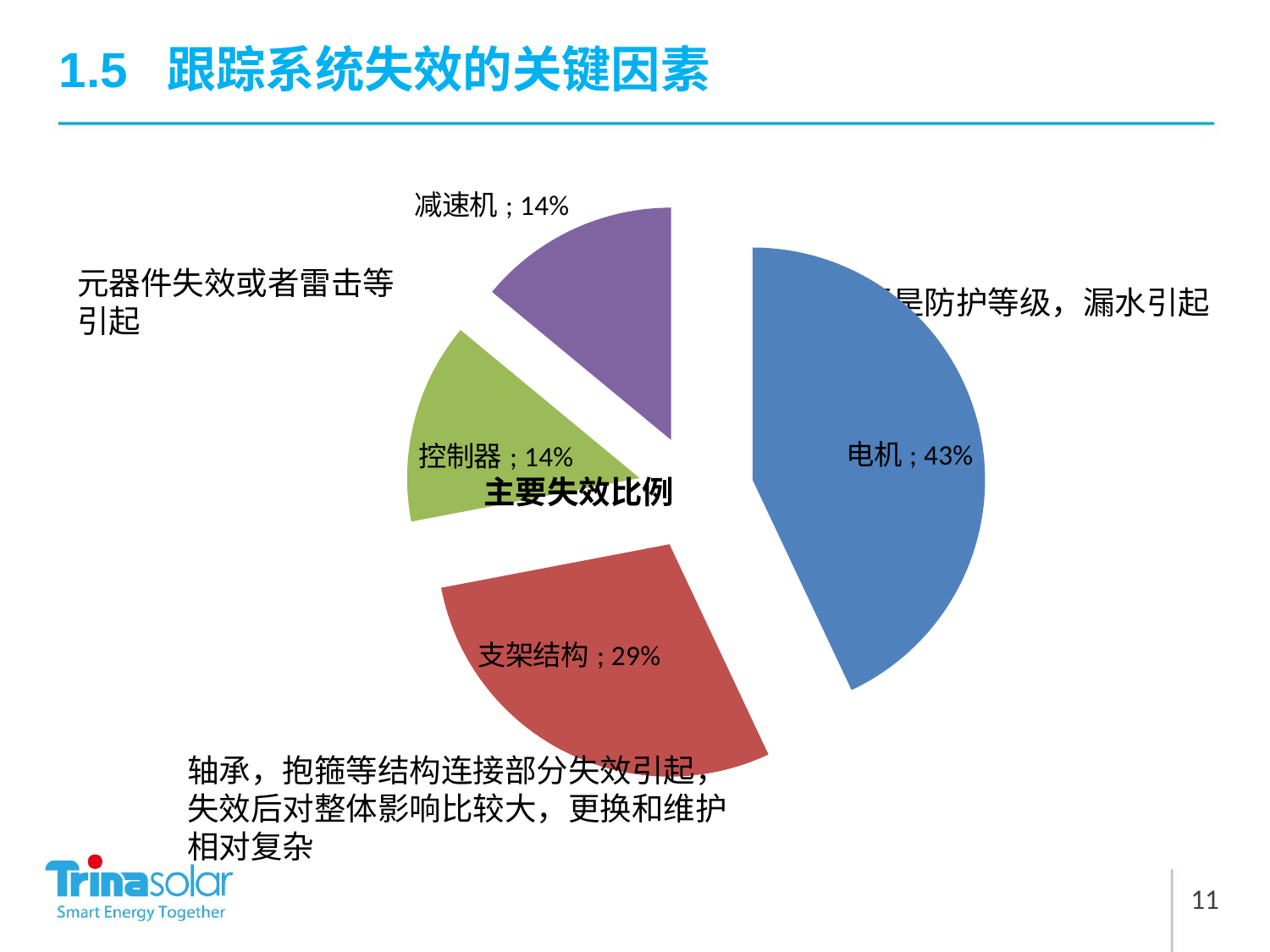

1.5  跟踪系统失效的关键因素

### Chart

| Category | 失效比例 |
|---|---|
| 电机 | 0.43 |
| 支架结构 | 0.29 |
| 控制器 | 0.14 |
| 减速机 | 0.14 |
元器件失效或者雷击等引起
主要是防护等级，漏水引起
主要失效比例
轴承，抱箍等结构连接部分失效引起，失效后对整体影响比较大，更换和维护相对复杂
11